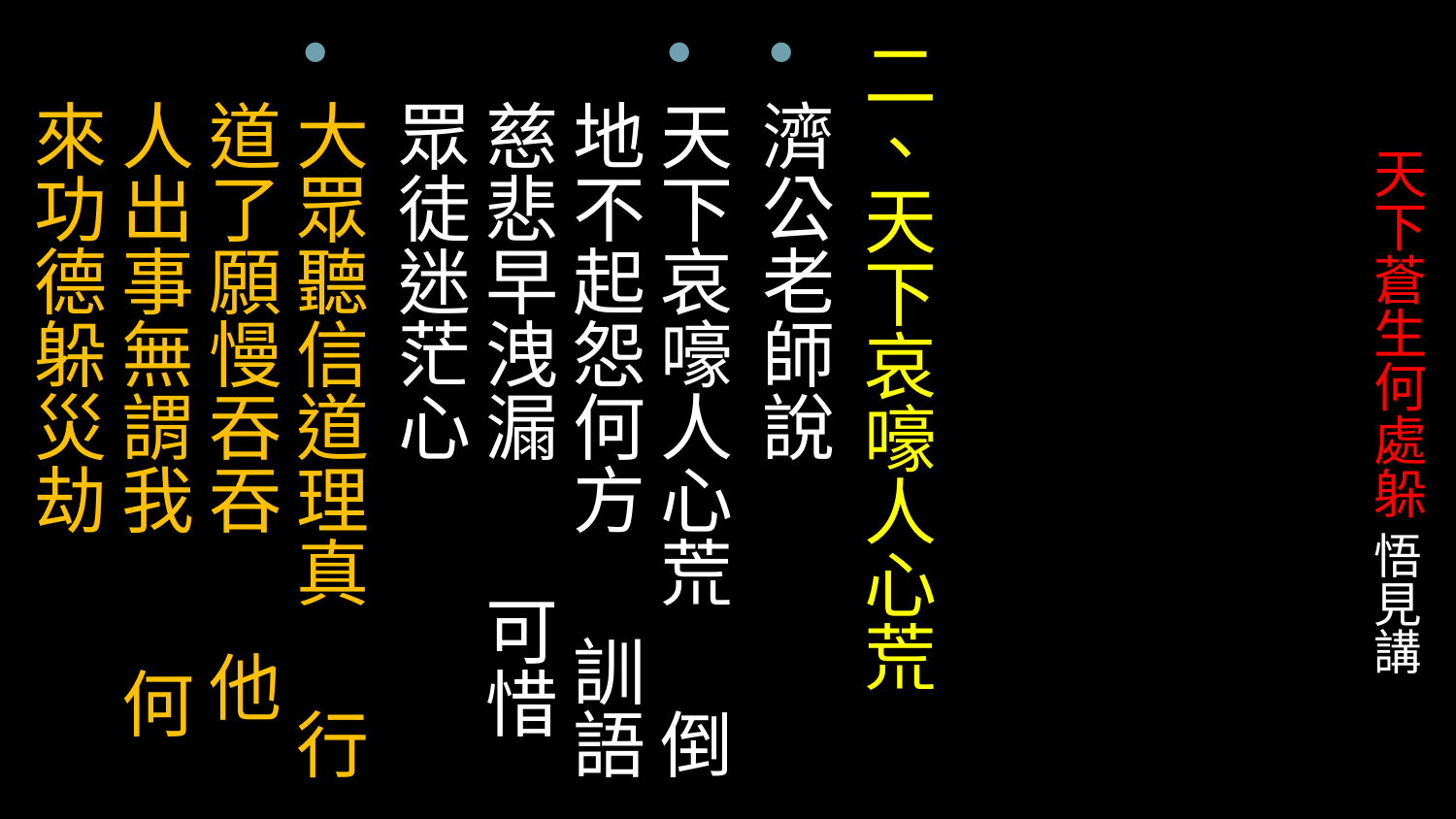

二、天下哀嚎人心荒
濟公老師說
天下哀嚎人心荒      倒地不起怨何方      訓語慈悲早洩漏        可惜眾徒迷茫心
大眾聽信道理真      行道了願慢吞吞       他人出事無謂我        何來功德躲災劫
# 天下蒼生何處躲 悟見講